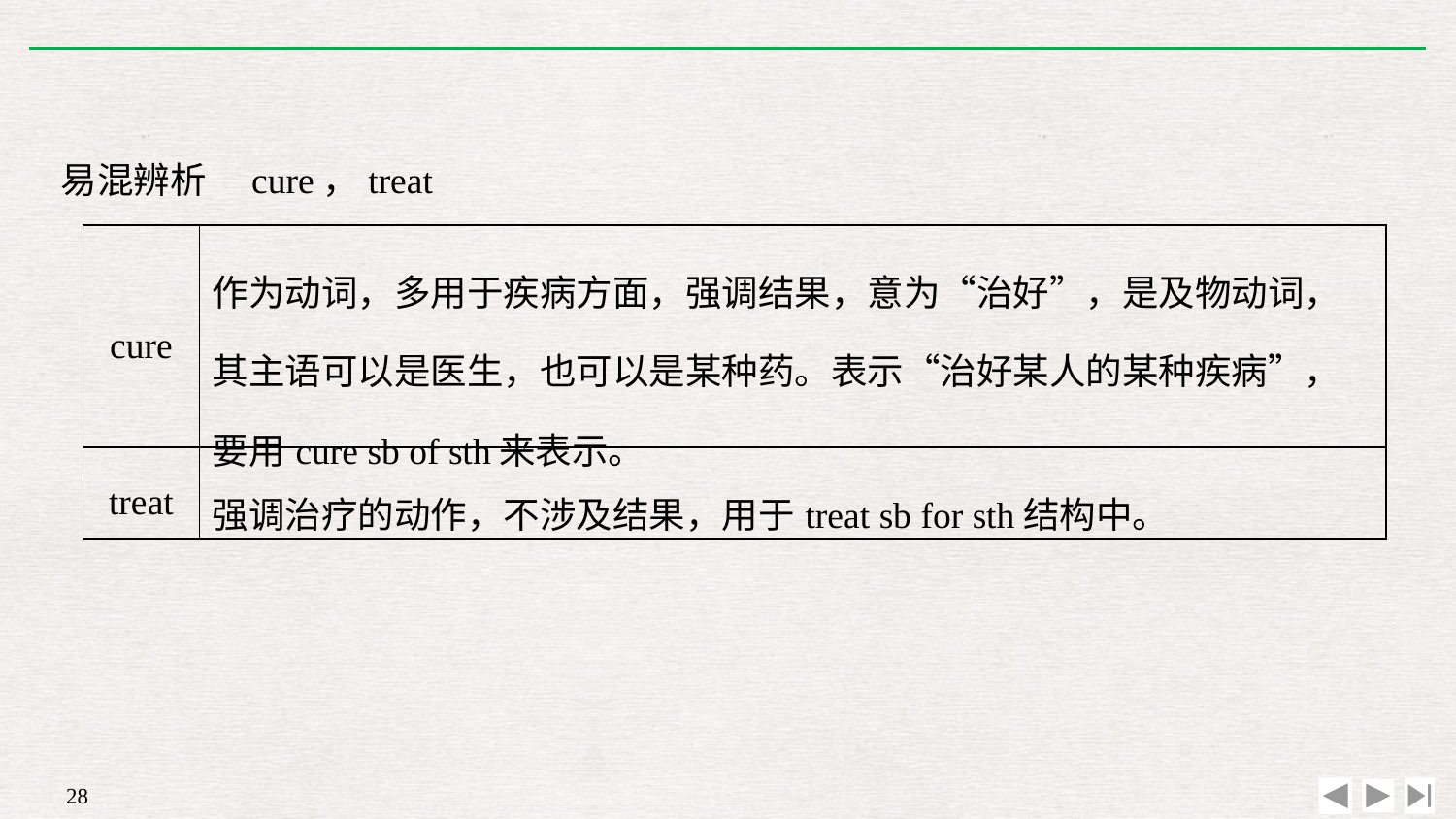

易混辨析　cure，treat
| cure | 作为动词，多用于疾病方面，强调结果，意为“治好”，是及物动词，其主语可以是医生，也可以是某种药。表示“治好某人的某种疾病”，要用cure sb of sth来表示。 |
| --- | --- |
| treat | 强调治疗的动作，不涉及结果，用于treat sb for sth结构中。 |